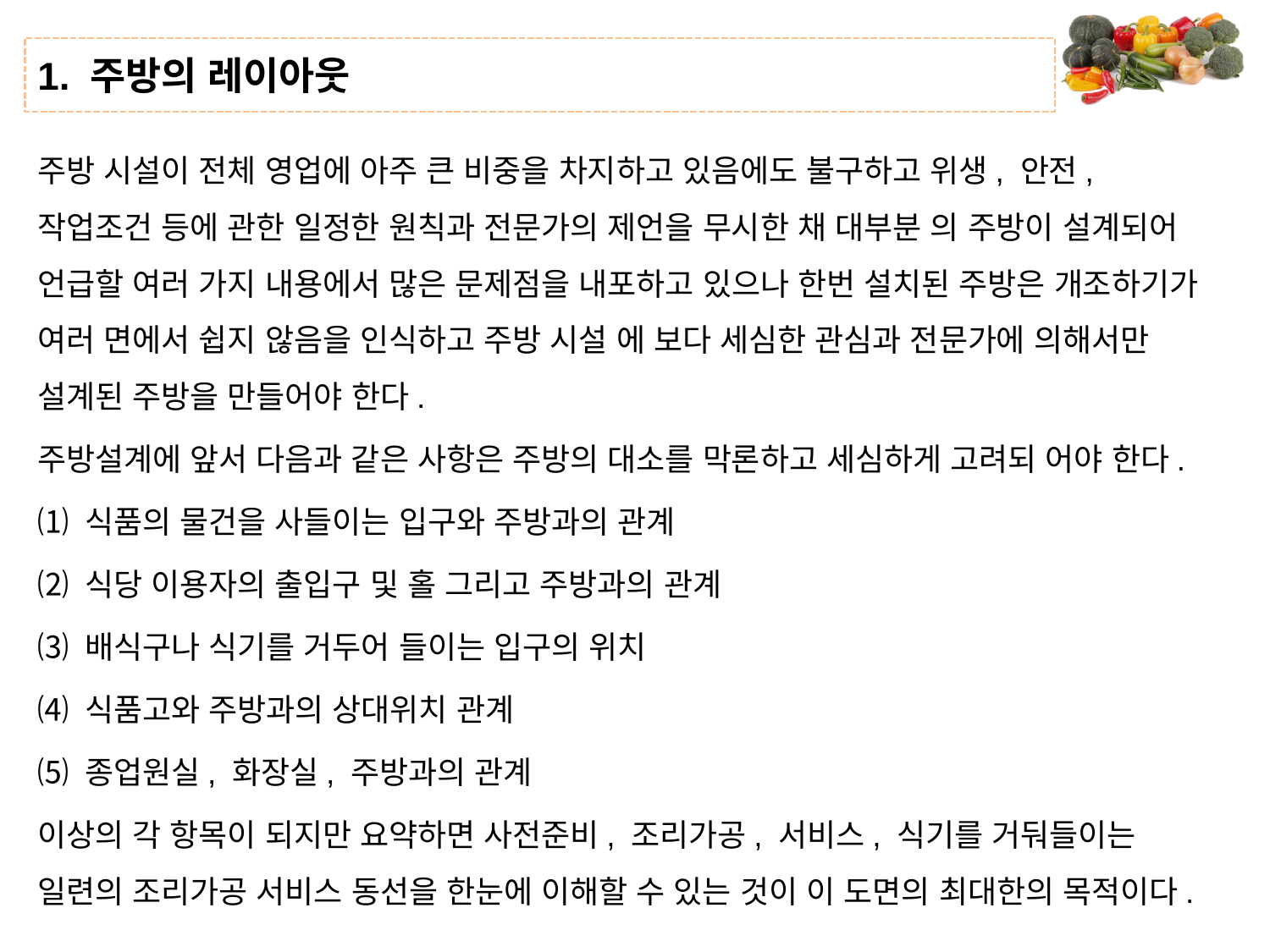

# 1. 주방의 레이아웃
주방 시설이 전체 영업에 아주 큰 비중을 차지하고 있음에도 불구하고 위생, 안전, 작업조건 등에 관한 일정한 원칙과 전문가의 제언을 무시한 채 대부분 의 주방이 설계되어 언급할 여러 가지 내용에서 많은 문제점을 내포하고 있으나 한번 설치된 주방은 개조하기가 여러 면에서 쉽지 않음을 인식하고 주방 시설 에 보다 세심한 관심과 전문가에 의해서만 설계된 주방을 만들어야 한다.
주방설계에 앞서 다음과 같은 사항은 주방의 대소를 막론하고 세심하게 고려되 어야 한다.
⑴ 식품의 물건을 사들이는 입구와 주방과의 관계
⑵ 식당 이용자의 출입구 및 홀 그리고 주방과의 관계
⑶ 배식구나 식기를 거두어 들이는 입구의 위치
⑷ 식품고와 주방과의 상대위치 관계
⑸ 종업원실, 화장실, 주방과의 관계
이상의 각 항목이 되지만 요약하면 사전준비, 조리가공, 서비스, 식기를 거둬들이는 일련의 조리가공 서비스 동선을 한눈에 이해할 수 있는 것이 이 도면의 최대한의 목적이다.